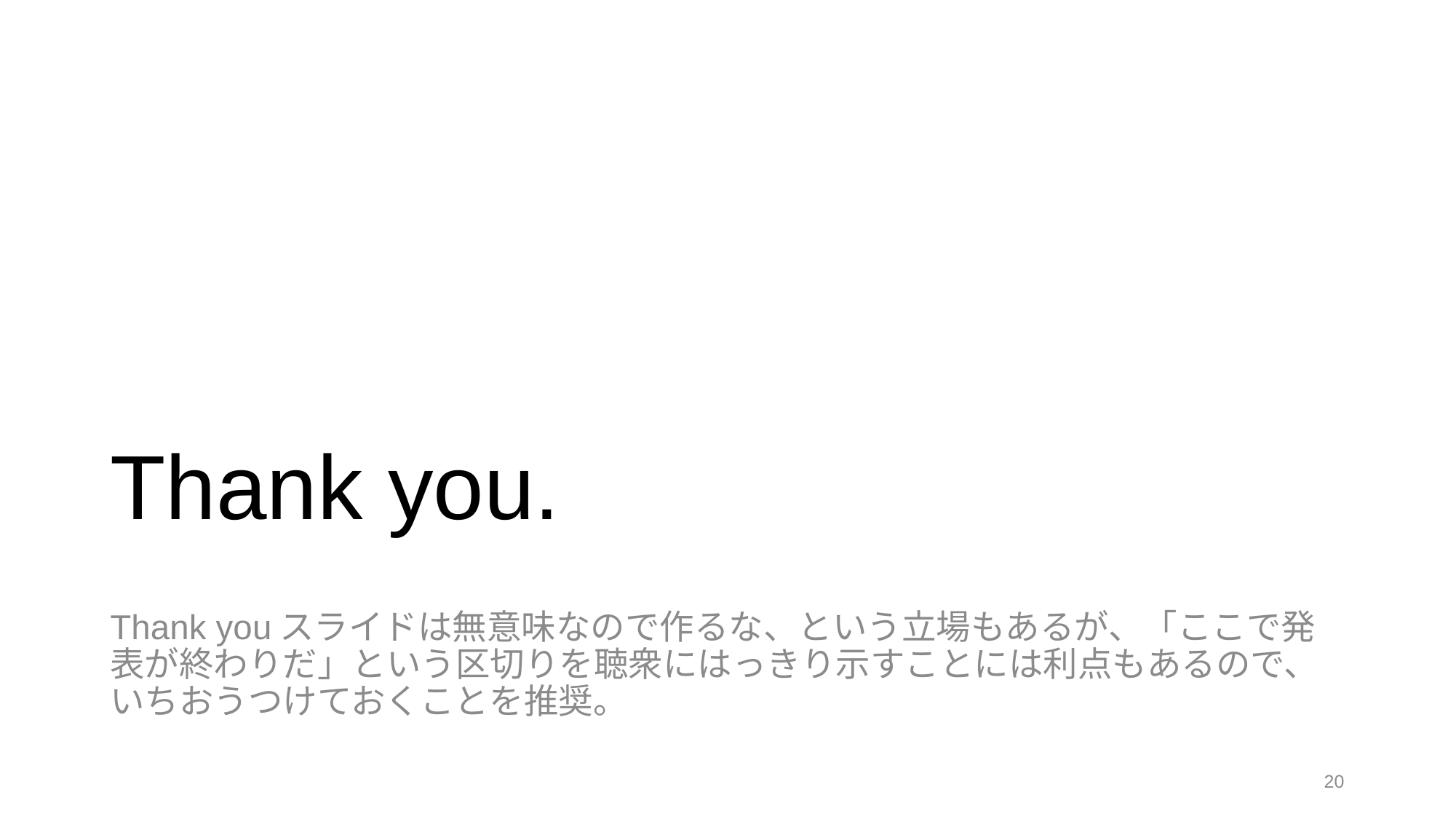

# Thank you.

Thank youスライドは無意味なので作るな、という立場もあるが、「ここで発表が終わりだ」という区切りを聴衆にはっきり示すことには利点もあるので、いちおうつけておくことを推奨。
20